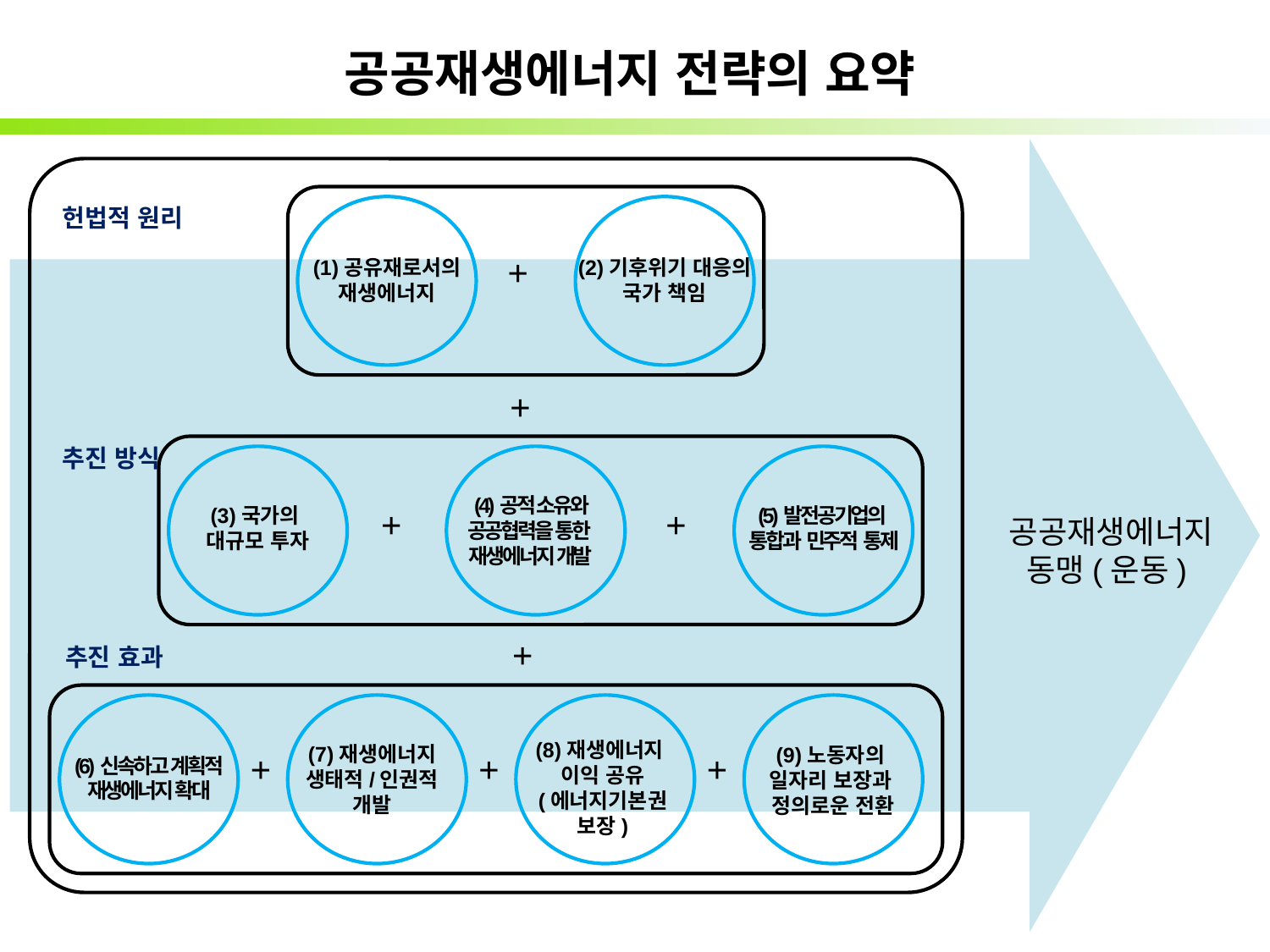

# 공공재생에너지 전략의 요약

헌법적 원리

+
(1)공유재로서의 재생에너지
(2)기후위기 대응의 국가 책임
+

추진 방식

(4)공적 소유와 공공협력을 통한
재생에너지 개발
(3)국가의
대규모 투자
+
+
(5)발전공기업의
통합과  민주적  통제
공공재생에너지
동맹(운동)
+
추진 효과

(8)재생에너지  이익 공유
(에너지기본권 보장)
(7)재생에너지
생태적/인권적 개발
(9)노동자의
일자리 보장과
정의로운 전환
+
+
+
(6)신속하고 계획적
재생에너지 확대